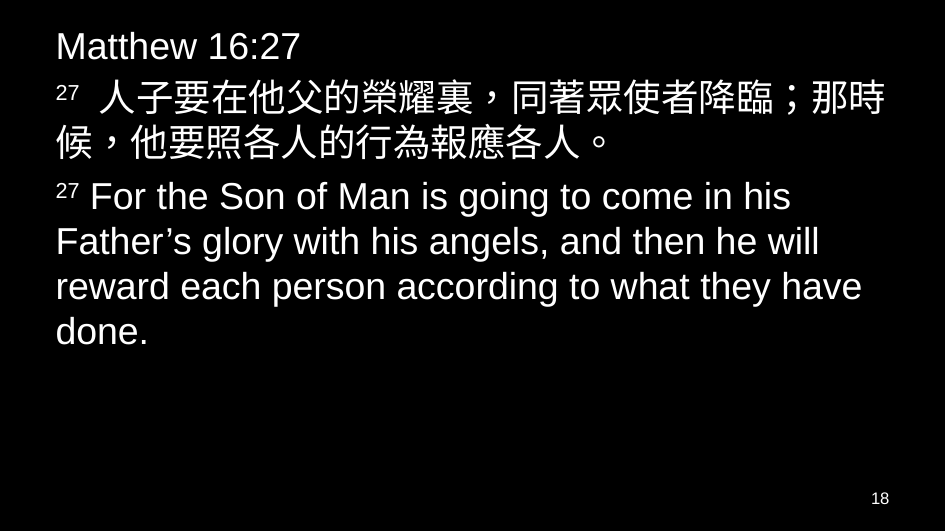

Matthew 16:27
27 人子要在他父的榮耀裏，同著眾使者降臨；那時候，他要照各人的行為報應各人。
27 For the Son of Man is going to come in his Father’s glory with his angels, and then he will reward each person according to what they have done.

18